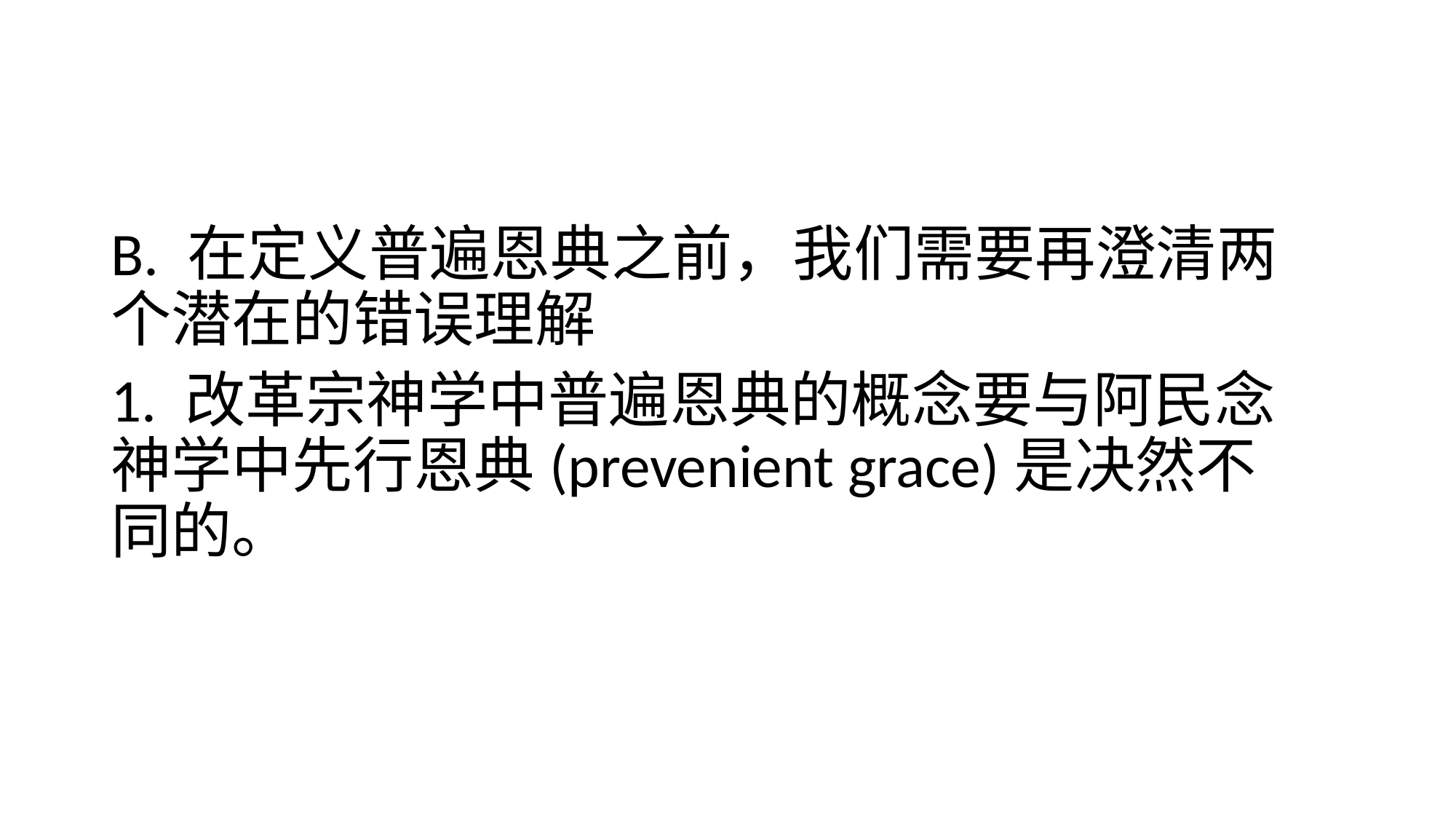

#
B. 在定义普遍恩典之前，我们需要再澄清两个潜在的错误理解
1. 改革宗神学中普遍恩典的概念要与阿民念神学中先行恩典(prevenient grace)是决然不同的。